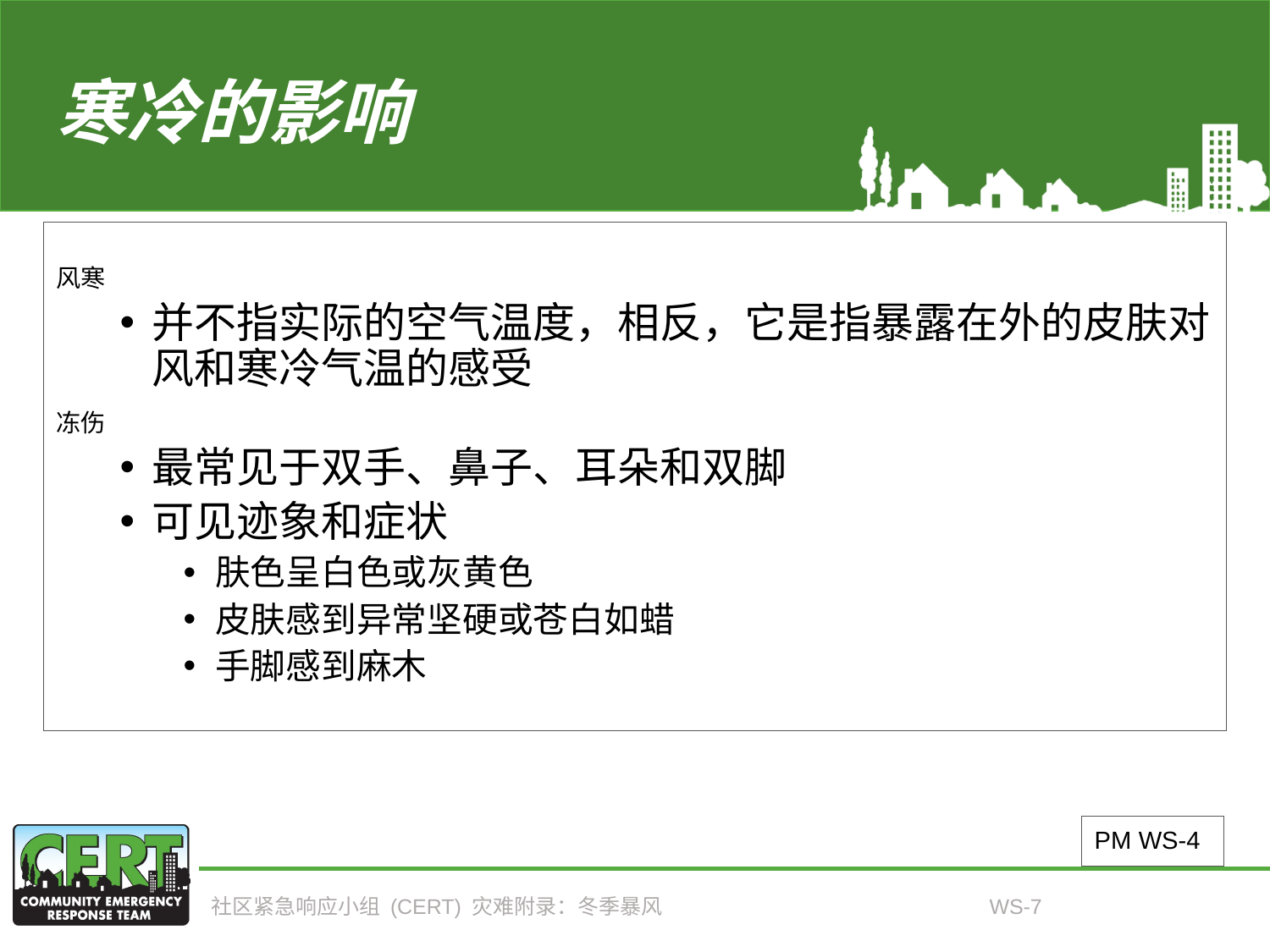

# 寒冷的影响
风寒
并不指实际的空气温度，相反，它是指暴露在外的皮肤对风和寒冷气温的感受
冻伤
最常见于双手、鼻子、耳朵和双脚
可见迹象和症状
肤色呈白色或灰黄色
皮肤感到异常坚硬或苍白如蜡
手脚感到麻木
PM WS-4
社区紧急响应小组 (CERT) 灾难附录：冬季暴风
WS-7